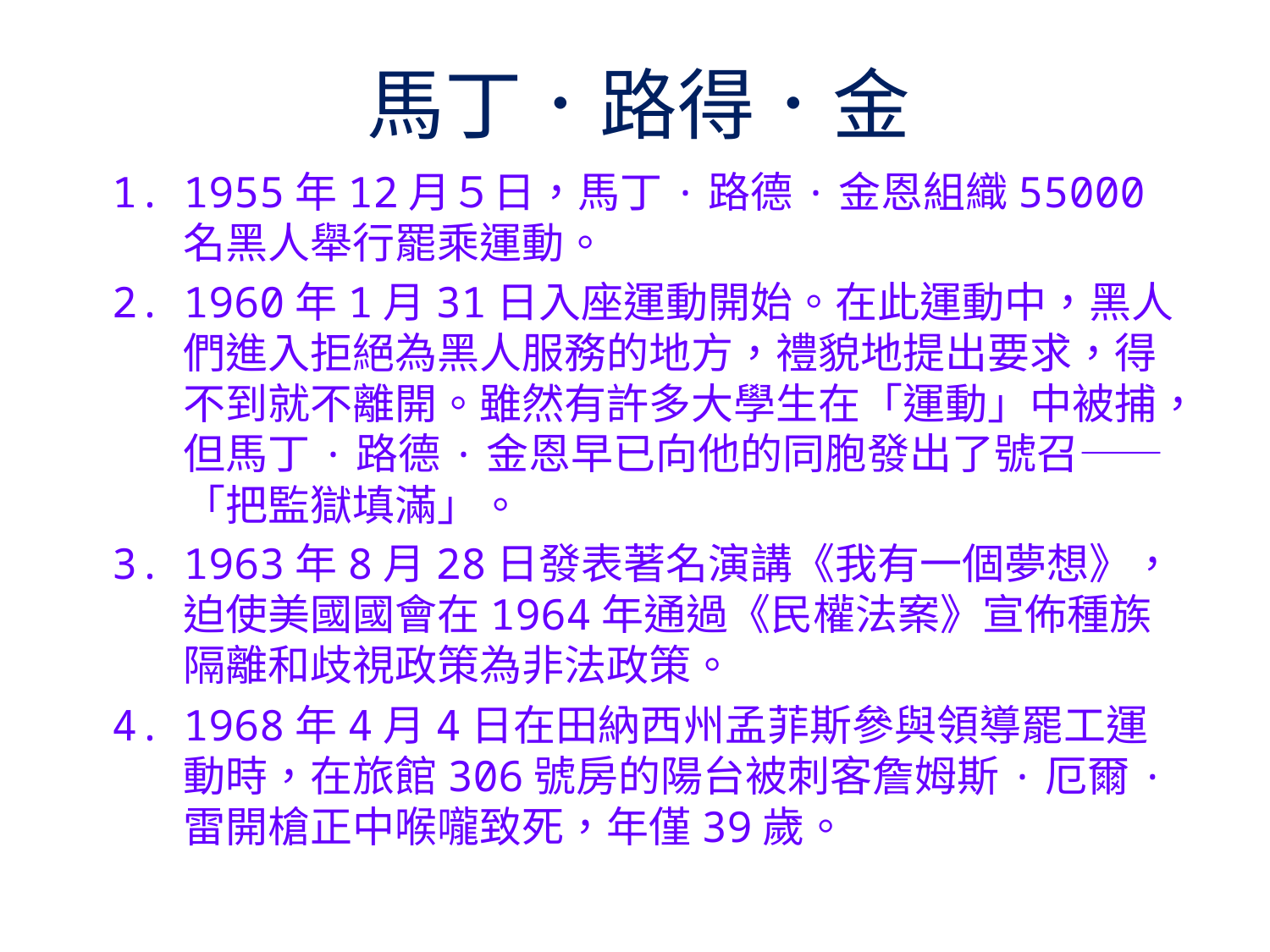

# 馬丁．路得．金
1955年12月５日，馬丁·路德·金恩組織55000名黑人舉行罷乘運動。
1960年1月31日入座運動開始。在此運動中，黑人們進入拒絕為黑人服務的地方，禮貌地提出要求，得不到就不離開。雖然有許多大學生在「運動」中被捕，但馬丁·路德·金恩早已向他的同胞發出了號召——「把監獄填滿」。
1963年8月28日發表著名演講《我有一個夢想》，迫使美國國會在1964年通過《民權法案》宣佈種族隔離和歧視政策為非法政策。
1968年4月4日在田納西州孟菲斯參與領導罷工運動時，在旅館306號房的陽台被刺客詹姆斯·厄爾·雷開槍正中喉嚨致死，年僅39歲。